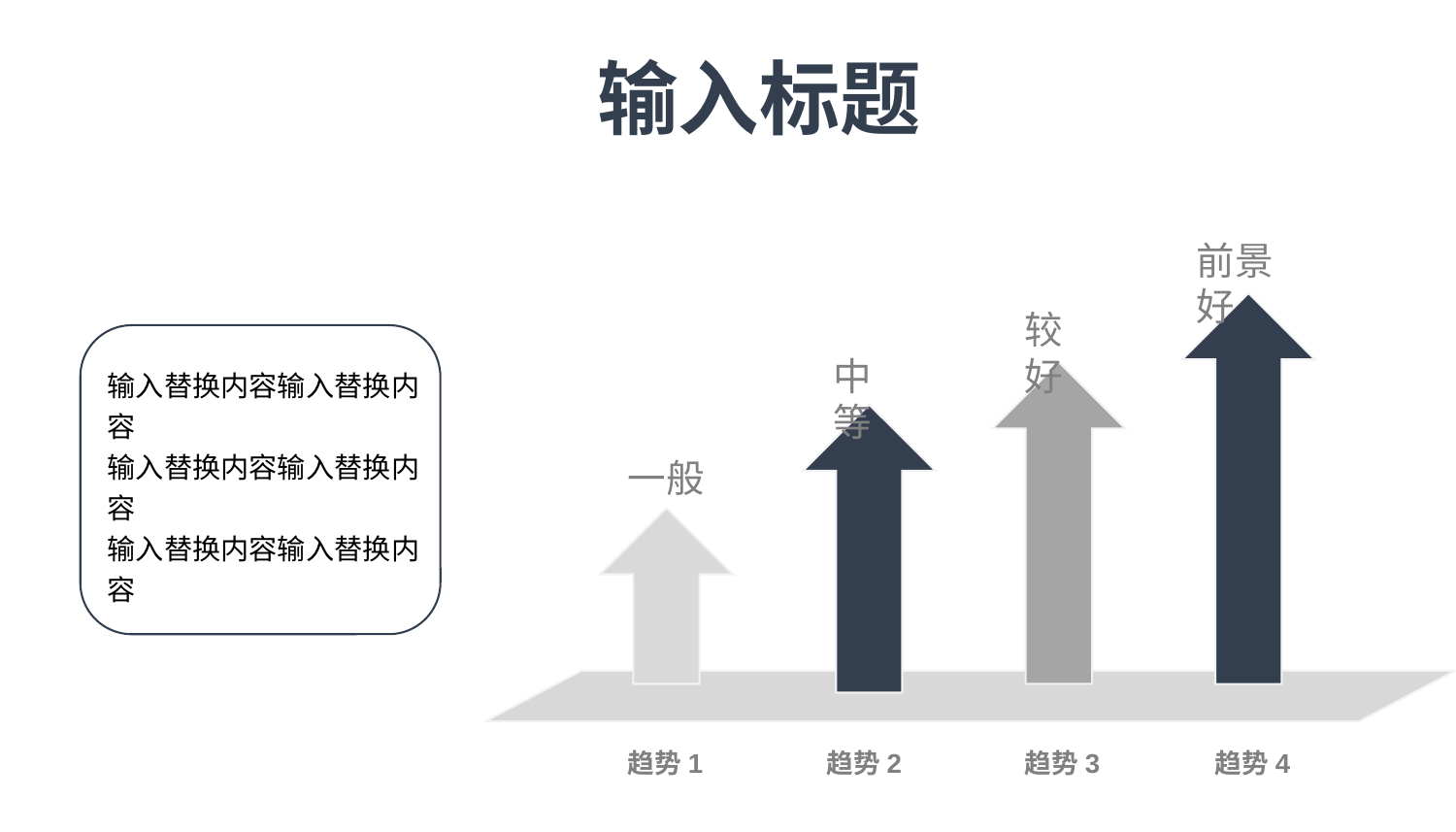

输入标题
前景好

较好
中等

一般

趋势1
趋势2
趋势3
趋势4

输入替换内容输入替换内容
输入替换内容输入替换内容
输入替换内容输入替换内容